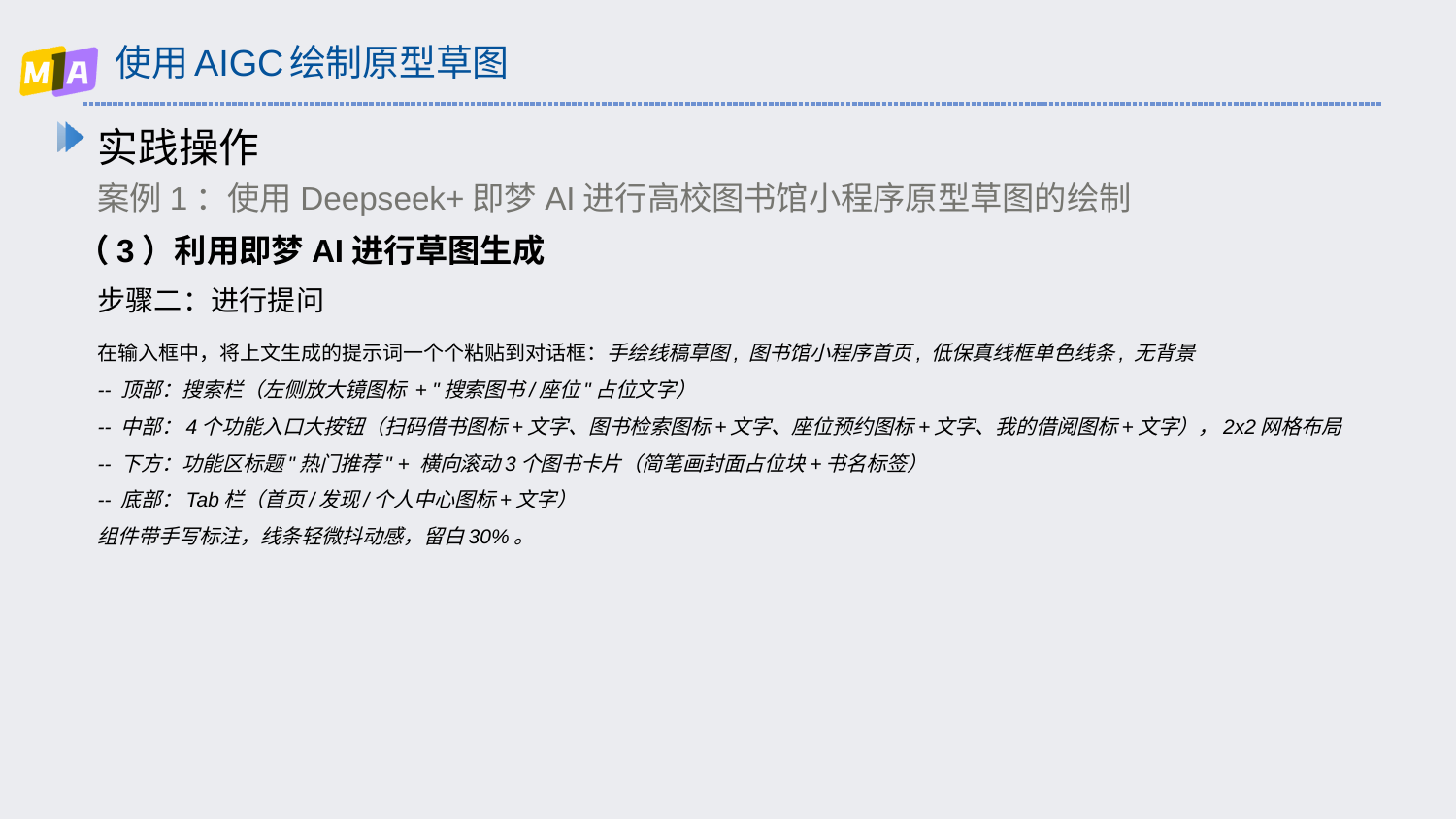

# 使用AIGC绘制原型草图
实践操作
案例1：使用Deepseek+即梦AI进行高校图书馆小程序原型草图的绘制
（3）利用即梦AI进行草图生成
步骤二：进行提问
在输入框中，将上文生成的提示词一个个粘贴到对话框：手绘线稿草图, 图书馆小程序首页, 低保真线框单色线条, 无背景
-- 顶部：搜索栏（左侧放大镜图标 + "搜索图书/座位"占位文字）
-- 中部：4个功能入口大按钮（扫码借书图标+文字、图书检索图标+文字、座位预约图标+文字、我的借阅图标+文字），2x2网格布局
-- 下方：功能区标题"热门推荐" + 横向滚动3个图书卡片（简笔画封面占位块+书名标签）
-- 底部：Tab栏（首页/发现/个人中心图标+文字）
组件带手写标注，线条轻微抖动感，留白30%。